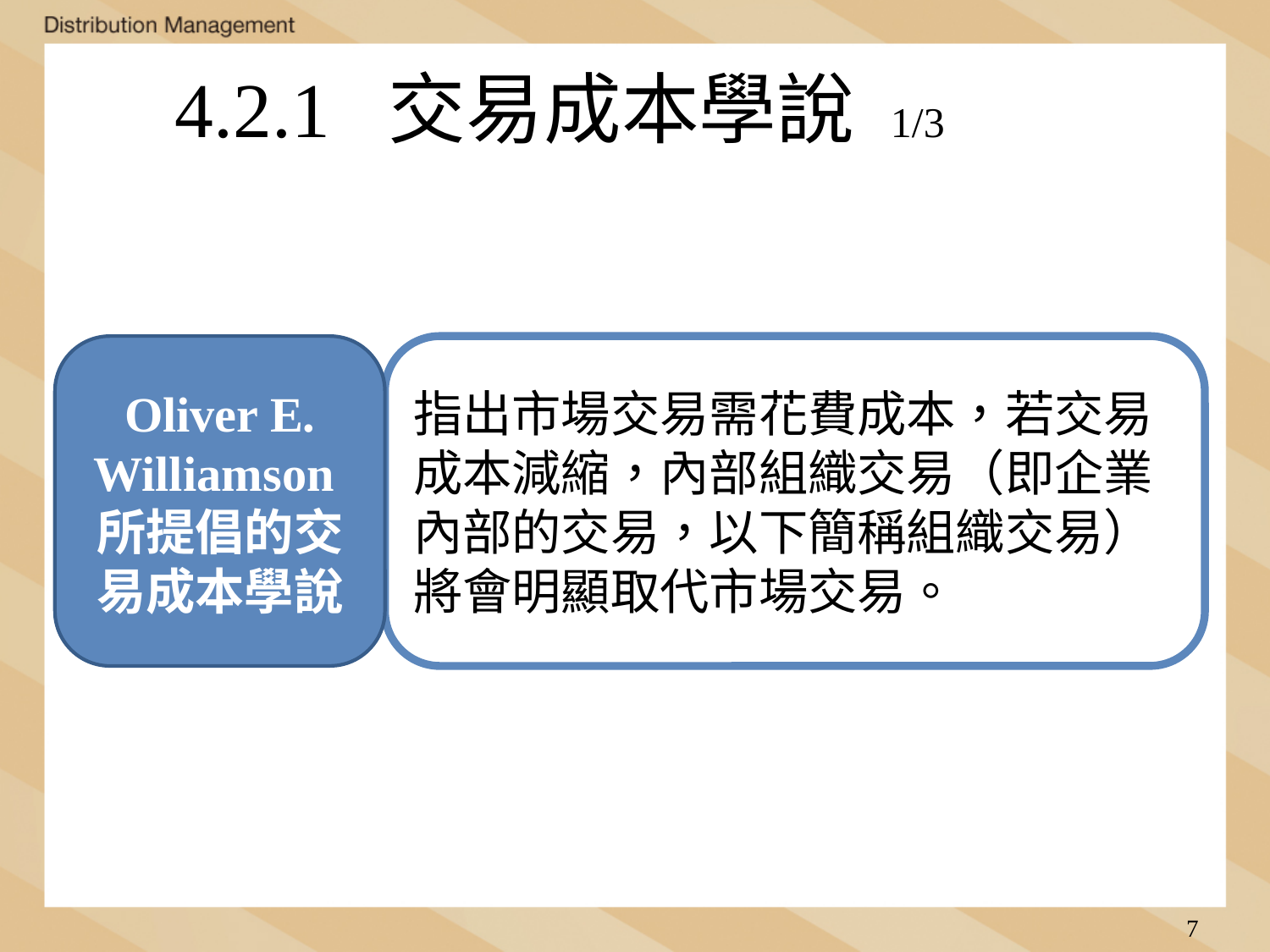

4.2.1  交易成本學說 1/3
Oliver E. Williamson所提倡的交易成本學說
指出市場交易需花費成本，若交易成本減縮，內部組織交易（即企業內部的交易，以下簡稱組織交易）將會明顯取代市場交易。
7